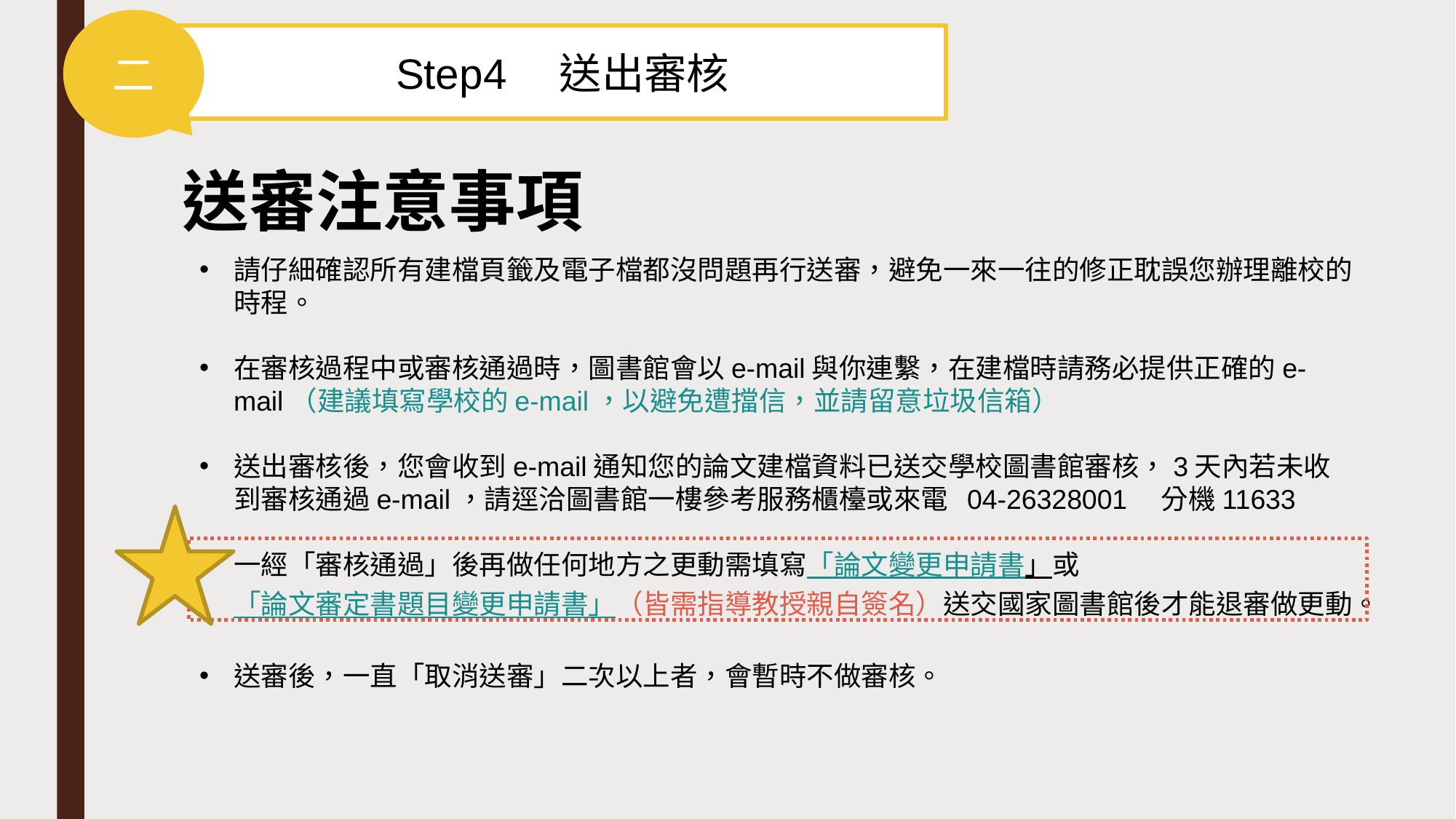

二
Step4　送出審核
送審注意事項
請仔細確認所有建檔頁籤及電子檔都沒問題再行送審，避免一來一往的修正耽誤您辦理離校的時程。

在審核過程中或審核通過時，圖書館會以e-mail與你連繫，在建檔時請務必提供正確的e-mail（建議填寫學校的e-mail，以避免遭擋信，並請留意垃圾信箱）

送出審核後，您會收到e-mail通知您的論文建檔資料已送交學校圖書館審核，3天內若未收到審核通過e-mail，請逕洽圖書館一樓參考服務櫃檯或來電  04-26328001　分機11633

一經「審核通過」後再做任何地方之更動需填寫「論文變更申請書」或「論文審定書題目變更申請書」（皆需指導教授親自簽名）送交國家圖書館後才能退審做更動。

送審後，一直「取消送審」二次以上者，會暫時不做審核。